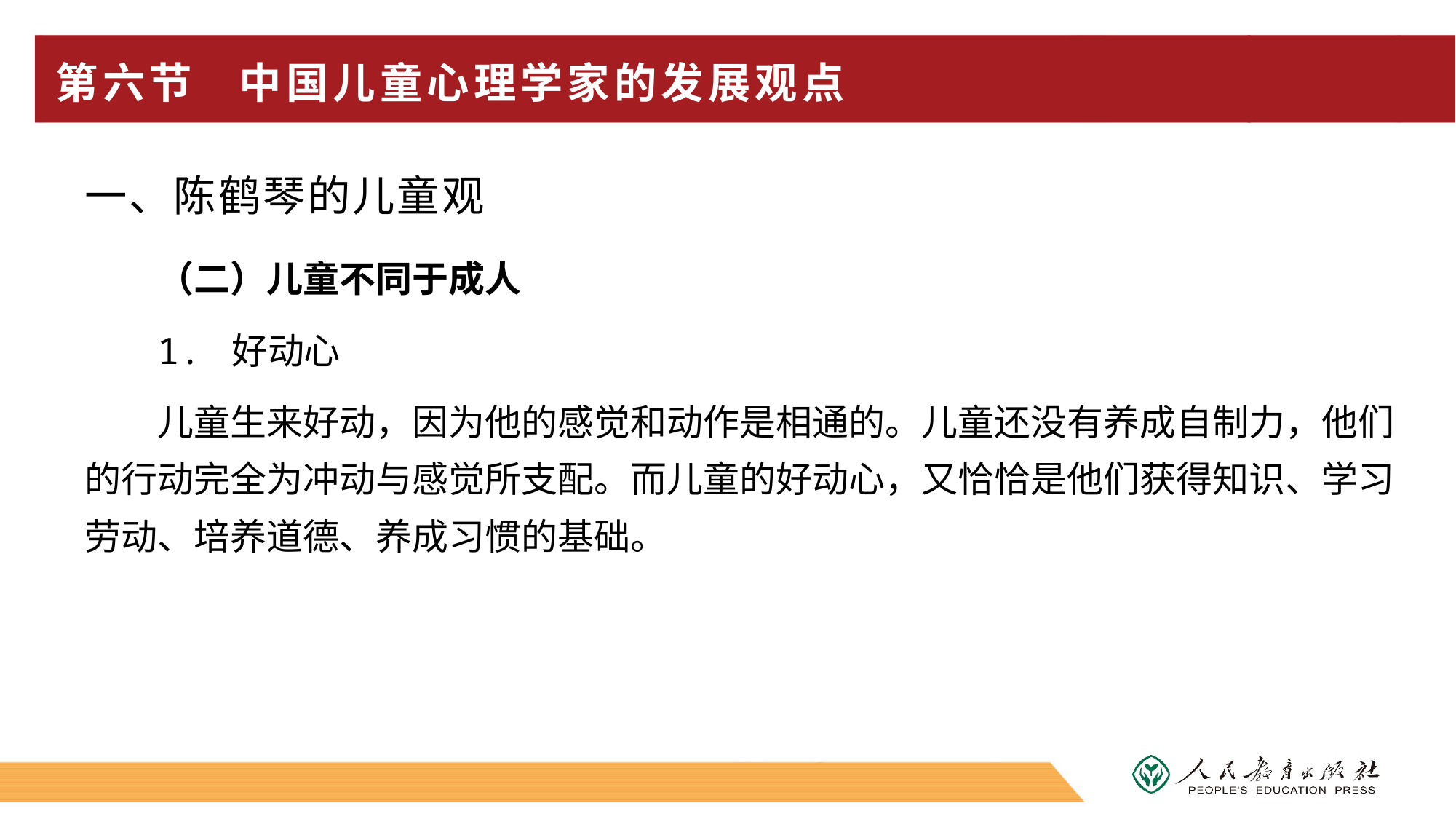

# 第六节   中国儿童心理学家的发展观点
一、陈鹤琴的儿童观
（二）儿童不同于成人
1. 好动心
儿童生来好动，因为他的感觉和动作是相通的。儿童还没有养成自制力，他们的行动完全为冲动与感觉所支配。而儿童的好动心，又恰恰是他们获得知识、学习劳动、培养道德、养成习惯的基础。